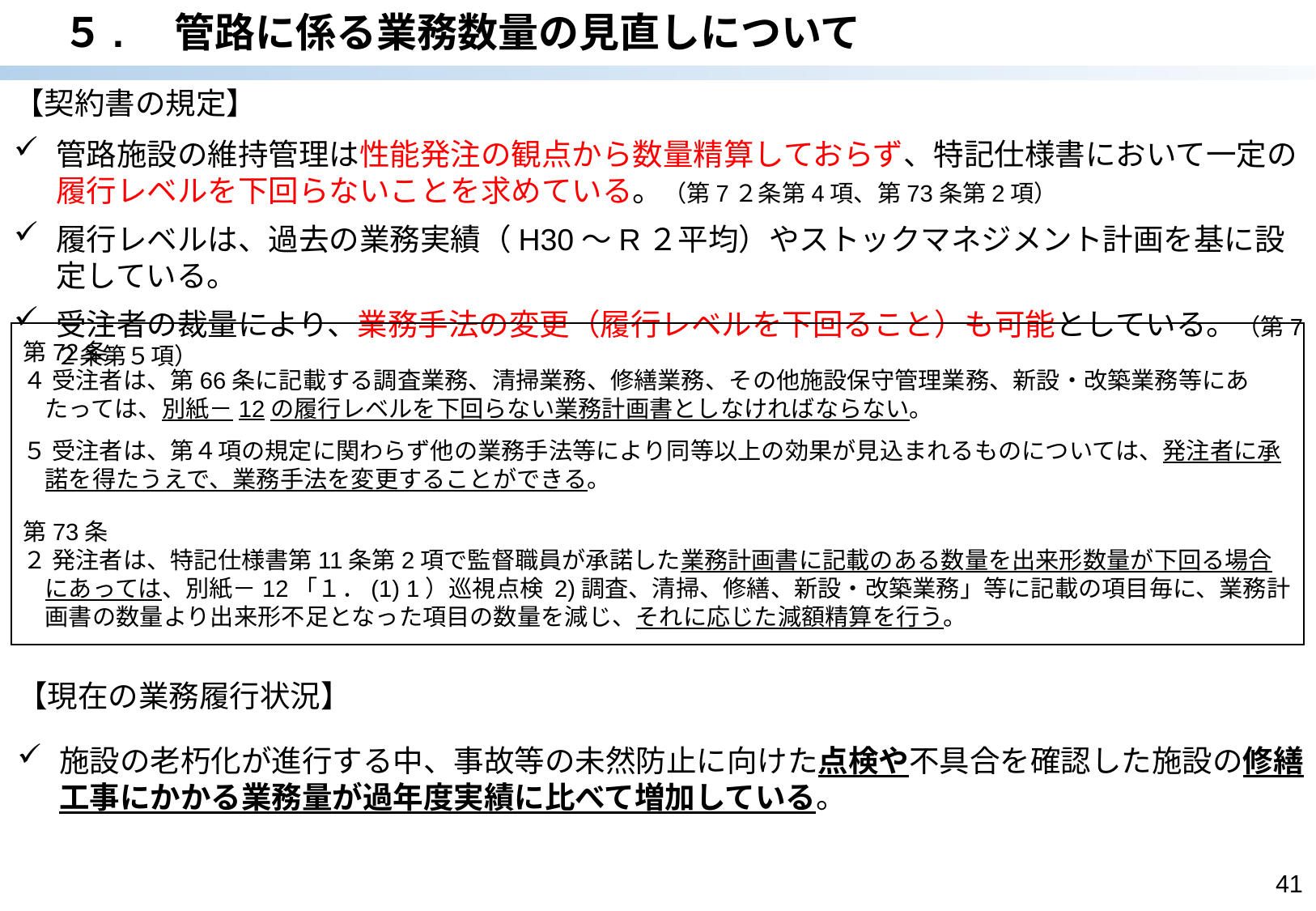

５.　管路に係る業務数量の見直しについて
【契約書の規定】

管路施設の維持管理は性能発注の観点から数量精算しておらず、特記仕様書において一定の履行レベルを下回らないことを求めている。（第7２条第4項、第73条第2項）

履行レベルは、過去の業務実績（H30～R２平均）やストックマネジメント計画を基に設定している。

受注者の裁量により、業務手法の変更（履行レベルを下回ること）も可能としている。（第7２条第５項）
第72条
４ 受注者は、第66条に記載する調査業務、清掃業務、修繕業務、その他施設保守管理業務、新設・改築業務等にあたっては、別紙－12の履行レベルを下回らない業務計画書としなければならない。

５ 受注者は、第４項の規定に関わらず他の業務手法等により同等以上の効果が見込まれるものについては、発注者に承諾を得たうえで、業務手法を変更することができる。

第73条
２ 発注者は、特記仕様書第11条第2項で監督職員が承諾した業務計画書に記載のある数量を出来形数量が下回る場合にあっては、別紙－12「１．(1) 1）巡視点検 2)調査、清掃、修繕、新設・改築業務」等に記載の項目毎に、業務計画書の数量より出来形不足となった項目の数量を減じ、それに応じた減額精算を行う。
【現在の業務履行状況】

施設の老朽化が進行する中、事故等の未然防止に向けた点検や不具合を確認した施設の修繕工事にかかる業務量が過年度実績に比べて増加している。
41